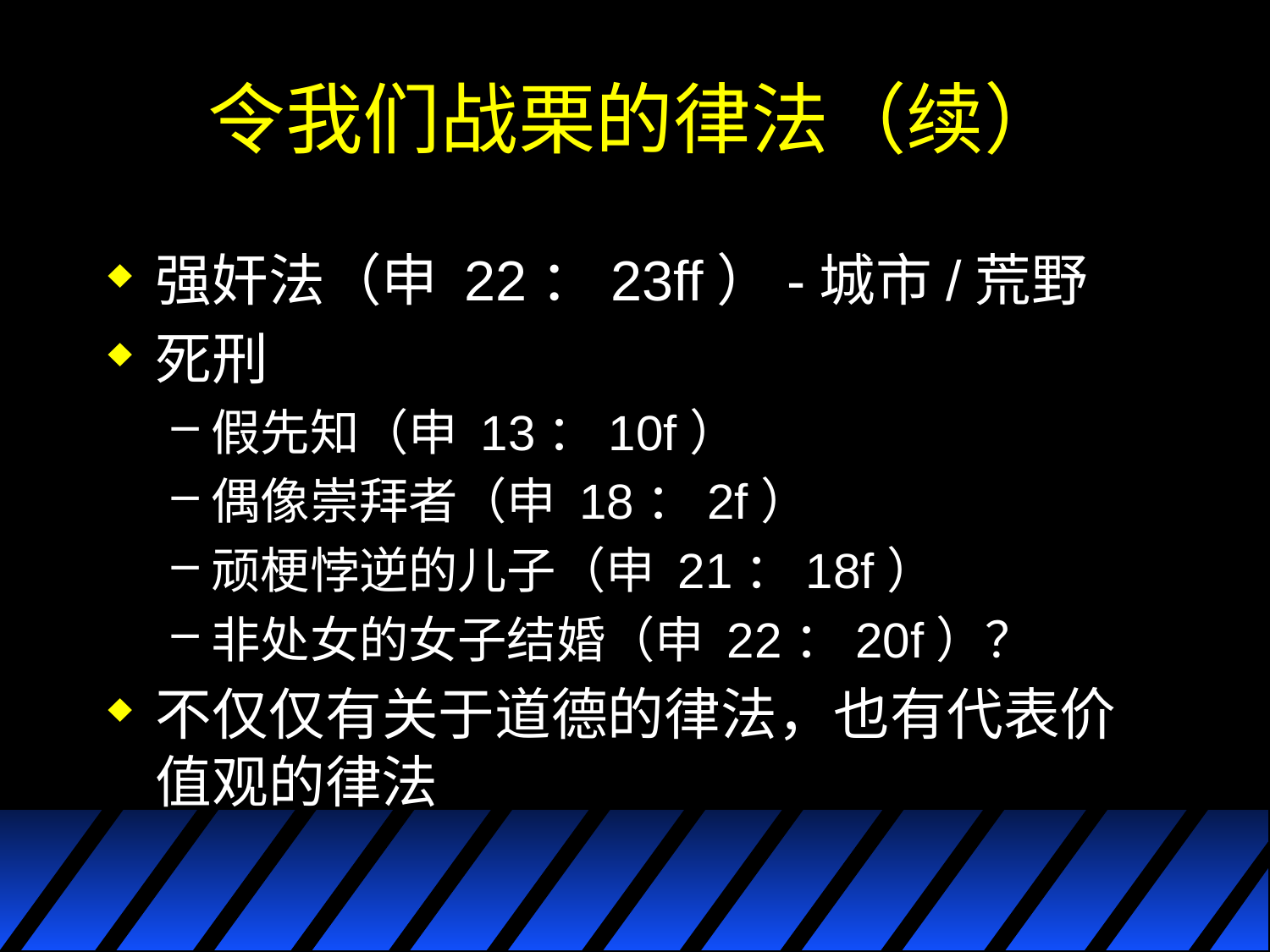

# 令我们战栗的律法（续）
强奸法（申 22：23ff）-城市/荒野
死刑
假先知（申 13：10f）
偶像崇拜者（申 18：2f）
顽梗悖逆的儿子（申 21：18f）
非处女的女子结婚（申 22：20f）？
不仅仅有关于道德的律法，也有代表价值观的律法